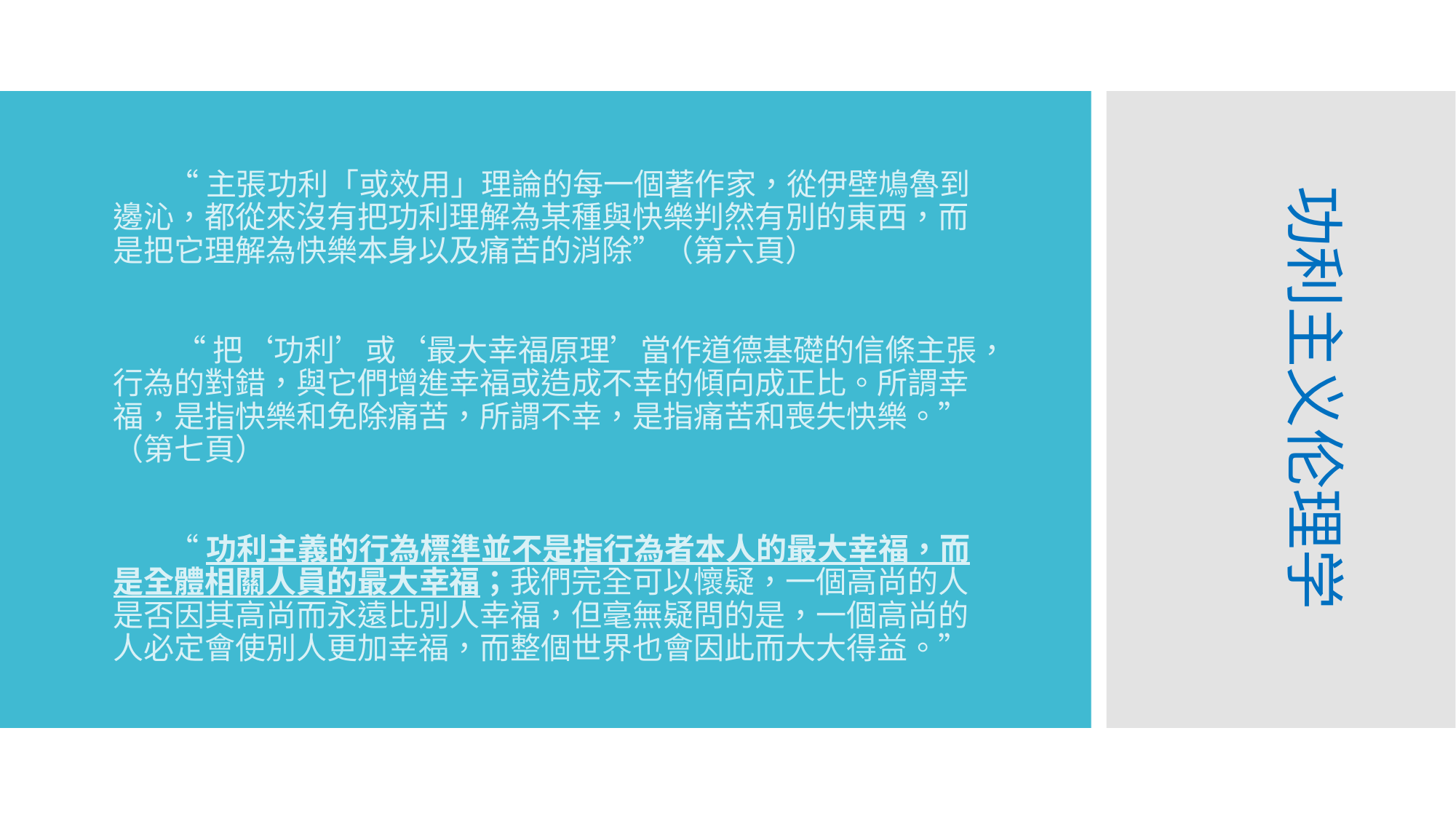

“主張功利「或效用」理論的每一個著作家，從伊壁鳩魯到邊沁，都從來沒有把功利理解為某種與快樂判然有別的東西，而是把它理解為快樂本身以及痛苦的消除”（第六頁）

         “把‘功利’或‘最大幸福原理’當作道德基礎的信條主張，行為的對錯，與它們增進幸福或造成不幸的傾向成正比。所謂幸福，是指快樂和免除痛苦，所謂不幸，是指痛苦和喪失快樂。”（第七頁）

        “功利主義的行為標準並不是指行為者本人的最大幸福，而是全體相關人員的最大幸福；我們完全可以懷疑，一個高尚的人是否因其高尚而永遠比別人幸福，但毫無疑問的是，一個高尚的人必定會使別人更加幸福，而整個世界也會因此而大大得益。”

功利主义伦理学